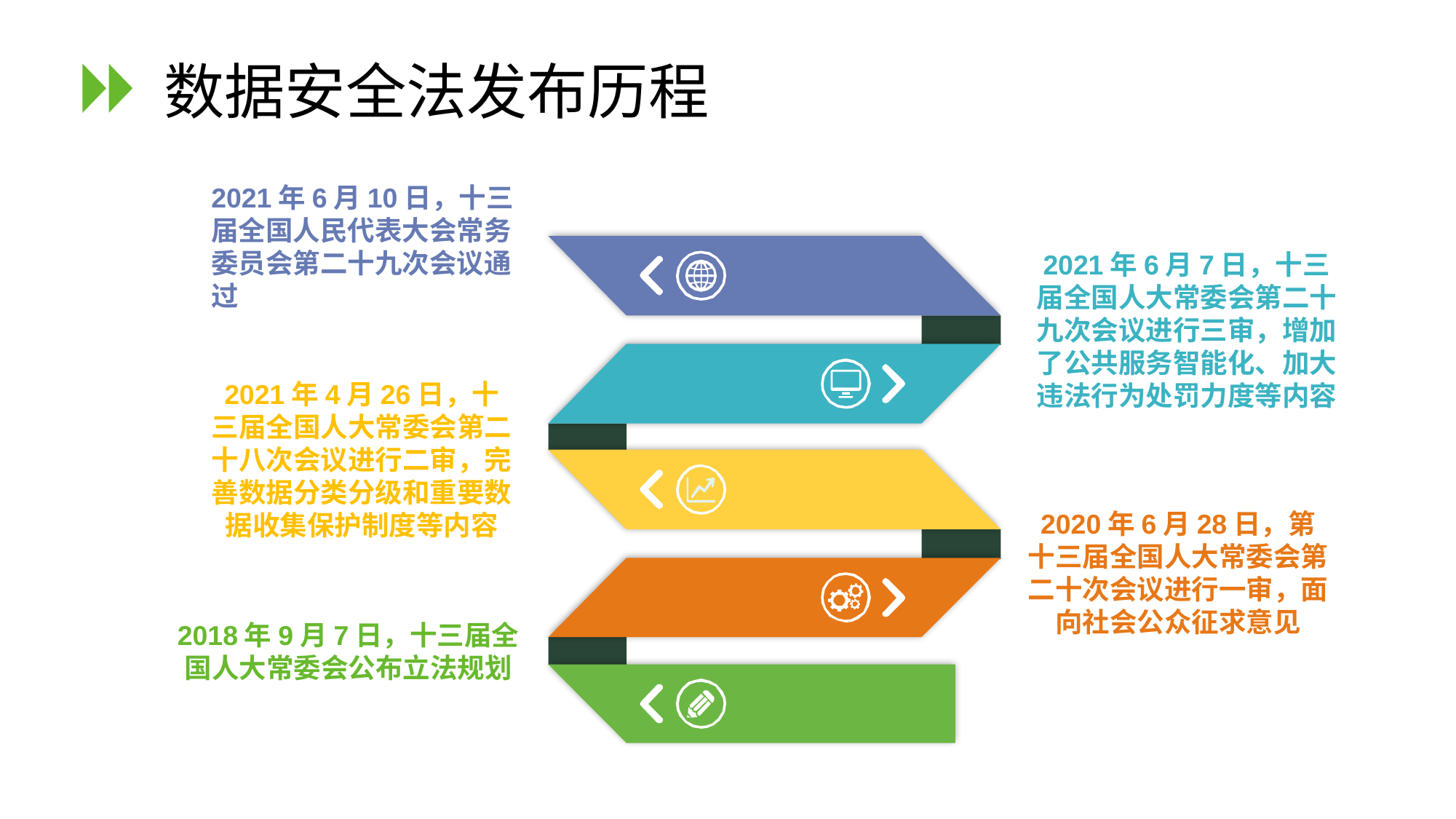

# 数据安全法发布历程
2021年6月10日，十三届全国人民代表大会常务委员会第二十九次会议通过

2021年6月7日，十三届全国人大常委会第二十九次会议进行三审，增加了公共服务智能化、加大违法行为处罚力度等内容

2021年4月26日，十三届全国人大常委会第二十八次会议进行二审，完善数据分类分级和重要数据收集保护制度等内容

2020年6月28日，第十三届全国人大常委会第二十次会议进行一审，面向社会公众征求意见

2018年9月7日，十三届全国人大常委会公布立法规划